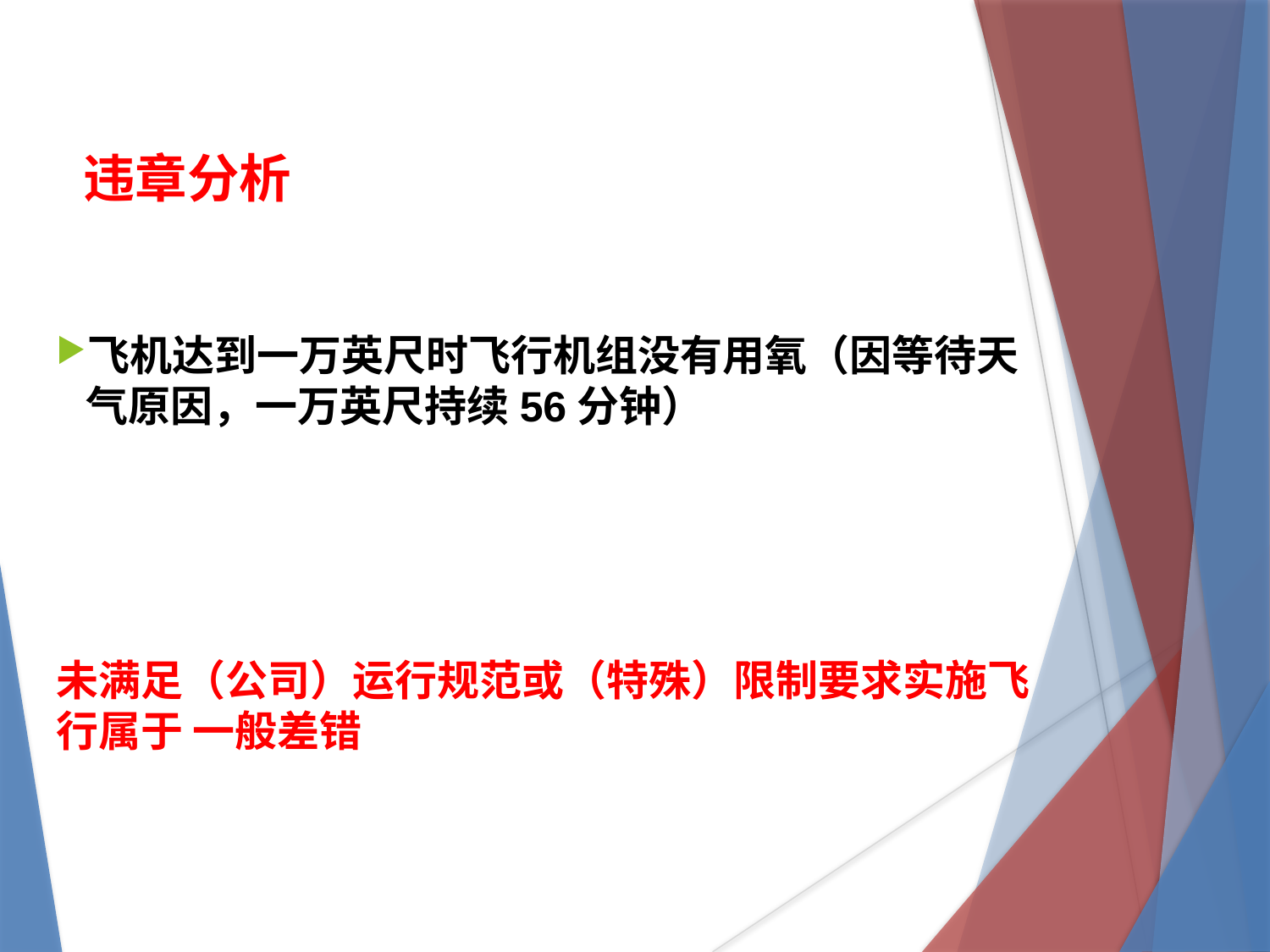

违章分析

飞机达到一万英尺时飞行机组没有用氧（因等待天气原因，一万英尺持续56分钟）

未满足（公司）运行规范或（特殊）限制要求实施飞行属于 一般差错